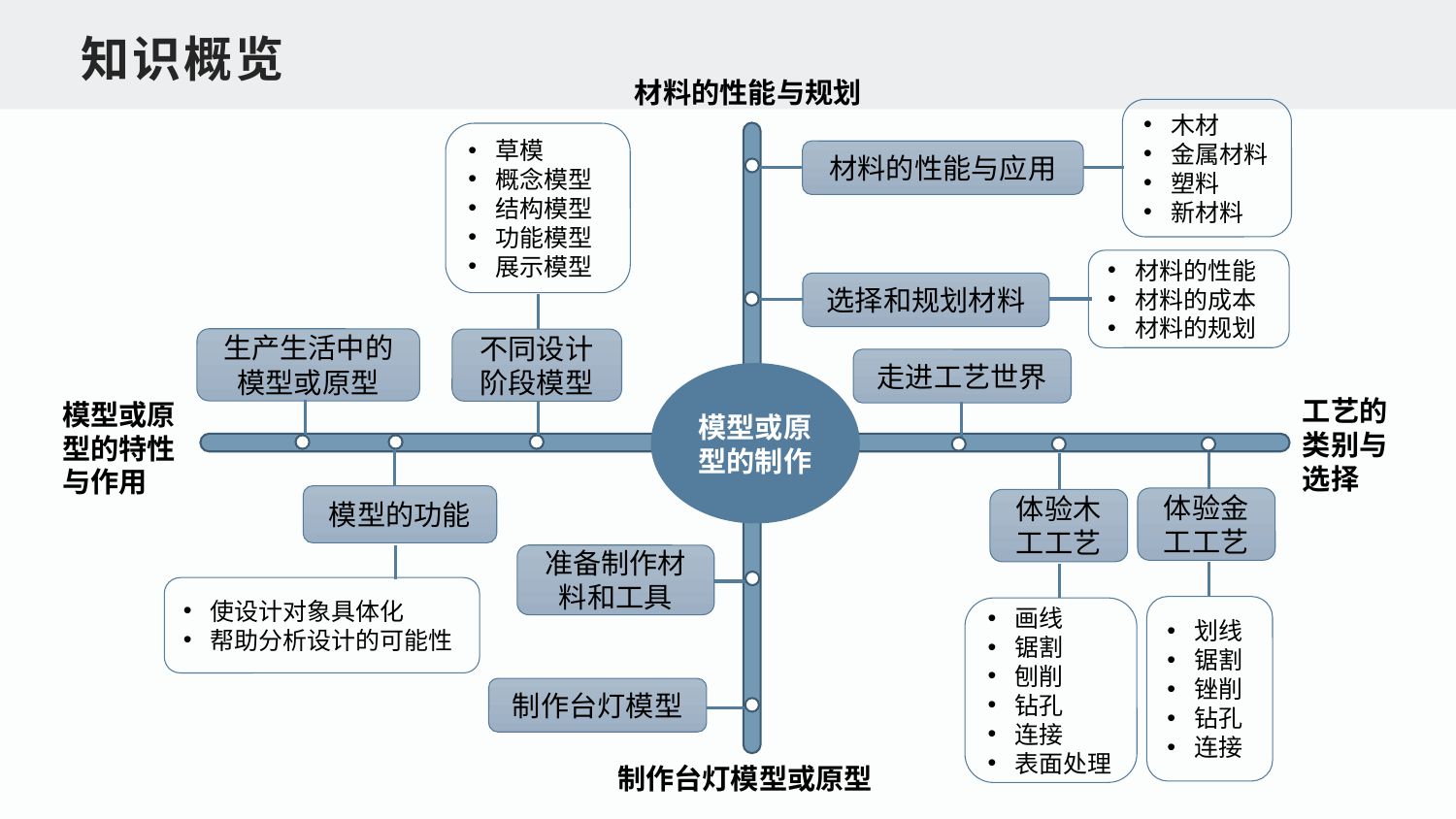

知识概览
材料的性能与规划
木材
金属材料
塑料
新材料
材料的性能与应用
草模
概念模型
结构模型
功能模型
展示模型
不同设计
阶段模型

材料的性能
材料的成本
材料的规划
选择和规划材料

生产生活中的模型或原型
走进工艺世界
模型或原型的制作
工艺的类别与选择
模型或原型的特性与作用

模型的功能
使设计对象具体化
帮助分析设计的可能性
体验金
工工艺
划线
锯割
锉削
钻孔
连接
体验木
工工艺
画线
锯割
刨削
钻孔
连接
表面处理
准备制作材料和工具

制作台灯模型

制作台灯模型或原型